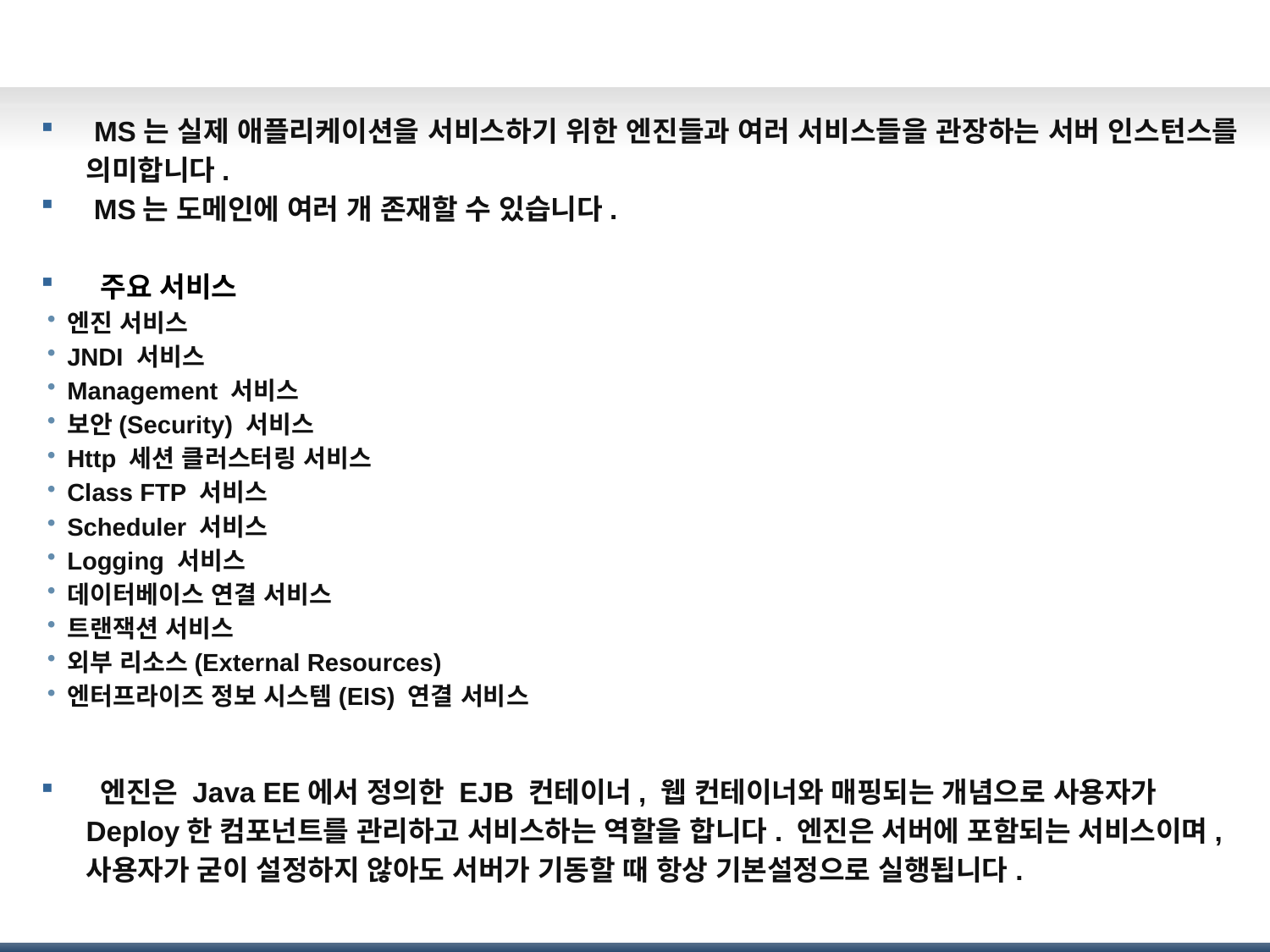

# Managed Server(MS)
 MS는 실제 애플리케이션을 서비스하기 위한 엔진들과 여러 서비스들을 관장하는 서버 인스턴스를 의미합니다.
 MS는 도메인에 여러 개 존재할 수 있습니다.

 주요 서비스
엔진 서비스
JNDI 서비스
Management 서비스
보안(Security) 서비스
Http 세션 클러스터링 서비스
Class FTP 서비스
Scheduler 서비스
Logging 서비스
데이터베이스 연결 서비스
트랜잭션 서비스
외부 리소스(External Resources)
엔터프라이즈 정보 시스템(EIS) 연결 서비스

 엔진은 Java EE에서 정의한 EJB 컨테이너, 웹 컨테이너와 매핑되는 개념으로 사용자가 Deploy한 컴포넌트를 관리하고 서비스하는 역할을 합니다. 엔진은 서버에 포함되는 서비스이며, 사용자가 굳이 설정하지 않아도 서버가 기동할 때 항상 기본설정으로 실행됩니다.